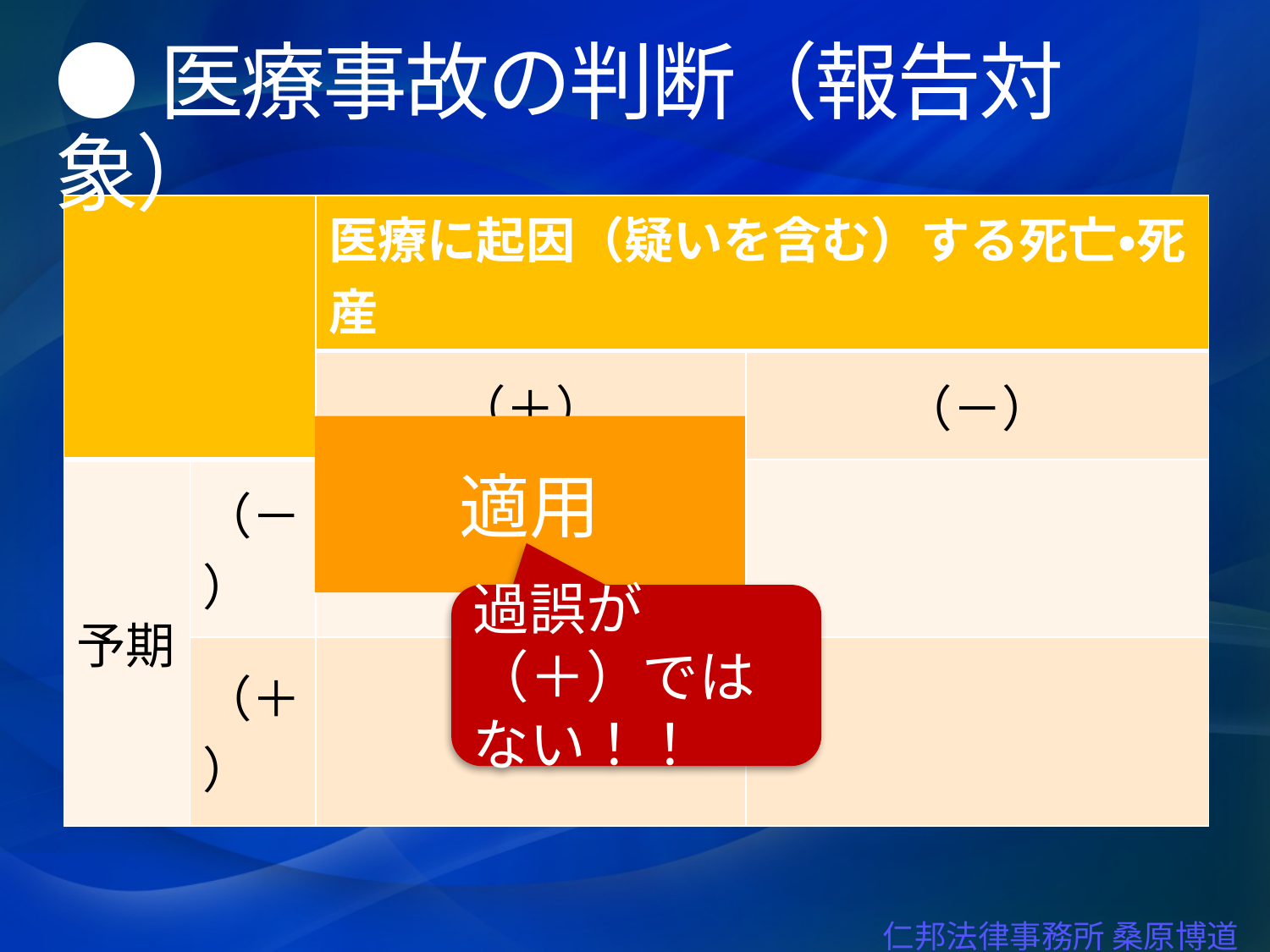

# ●医療事故の判断（報告対象）
|  |  | 医療に起因（疑いを含む）する死亡・死産 |  |
| --- | --- | --- | --- |
|  |  | （＋） | （－） |
| 予期 | （－） |  |  |
|  | （＋） |  |  |
適用
過誤が（＋）ではない！！

仁邦法律事務所 桑原博道